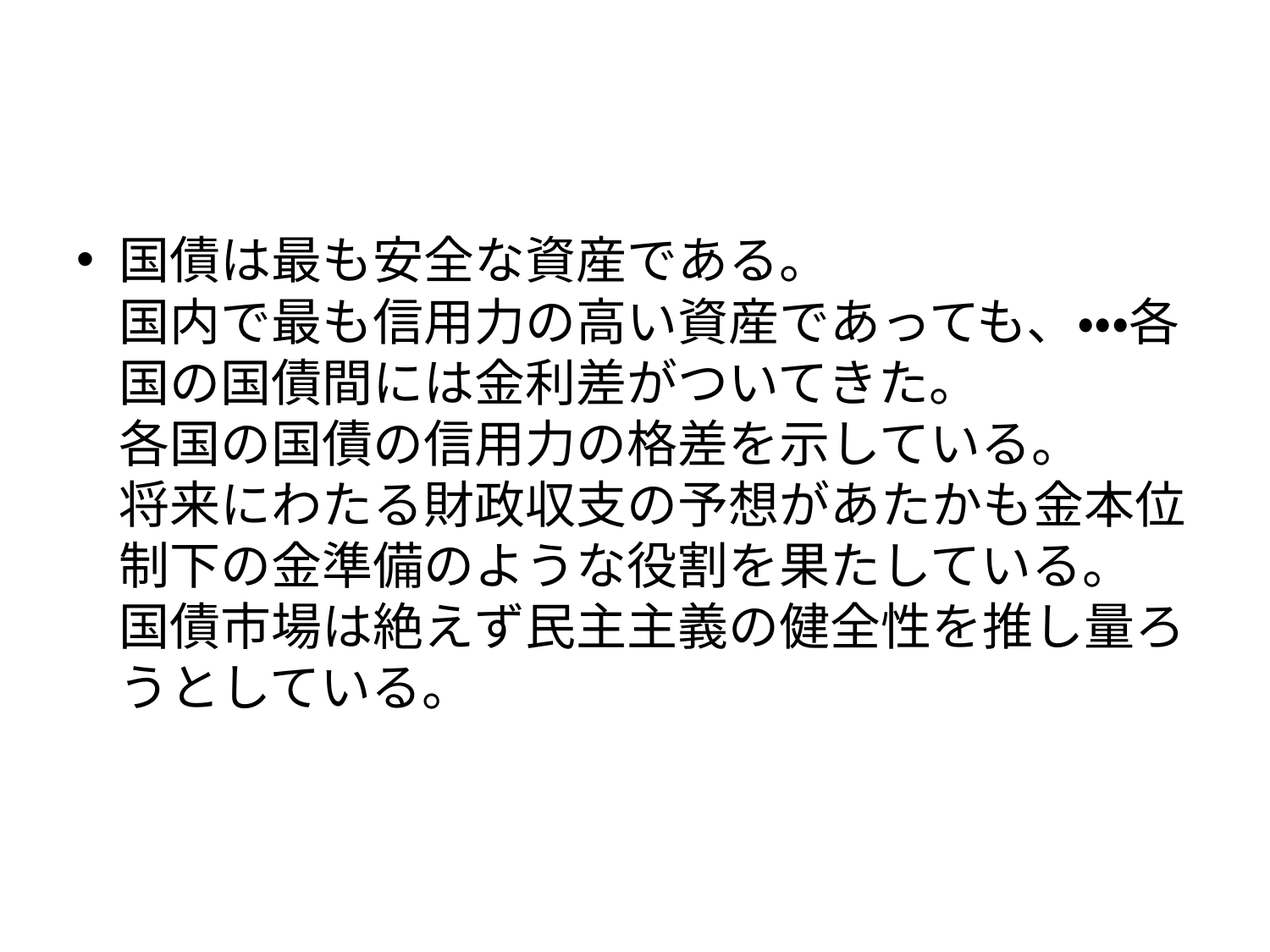

#
国債は最も安全な資産である。
国内で最も信用力の高い資産であっても、・・・各国の国債間には金利差がついてきた。
各国の国債の信用力の格差を示している。
将来にわたる財政収支の予想があたかも金本位制下の金準備のような役割を果たしている。
国債市場は絶えず民主主義の健全性を推し量ろうとしている。